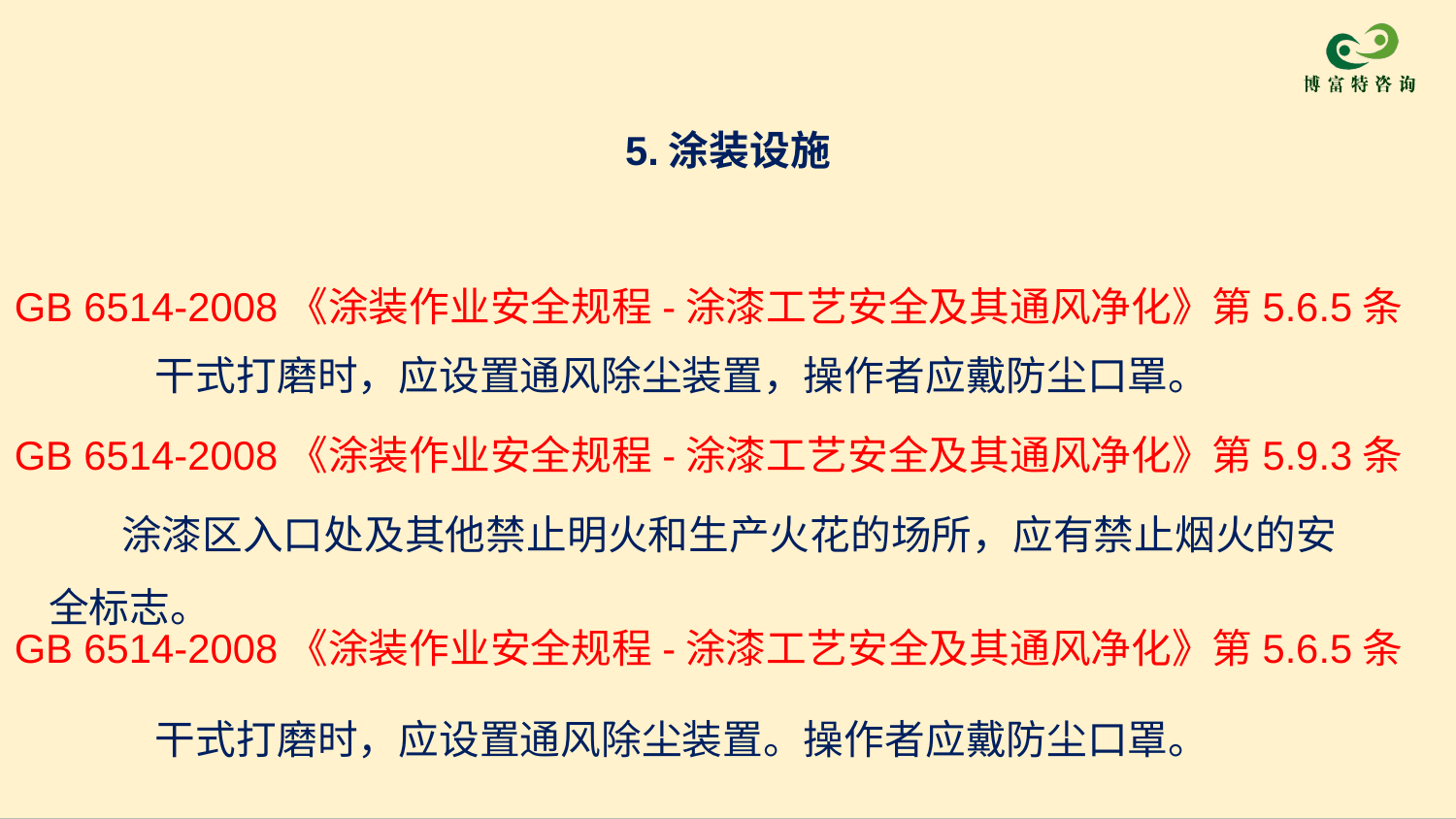

5.涂装设施
GB 6514-2008《涂装作业安全规程-涂漆工艺安全及其通风净化》第5.6.5条
干式打磨时，应设置通风除尘装置，操作者应戴防尘口罩。
GB 6514-2008《涂装作业安全规程-涂漆工艺安全及其通风净化》第5.9.3条
涂漆区入口处及其他禁止明火和生产火花的场所，应有禁止烟火的安全标志。
GB 6514-2008《涂装作业安全规程-涂漆工艺安全及其通风净化》第5.6.5条
干式打磨时，应设置通风除尘装置。操作者应戴防尘口罩。